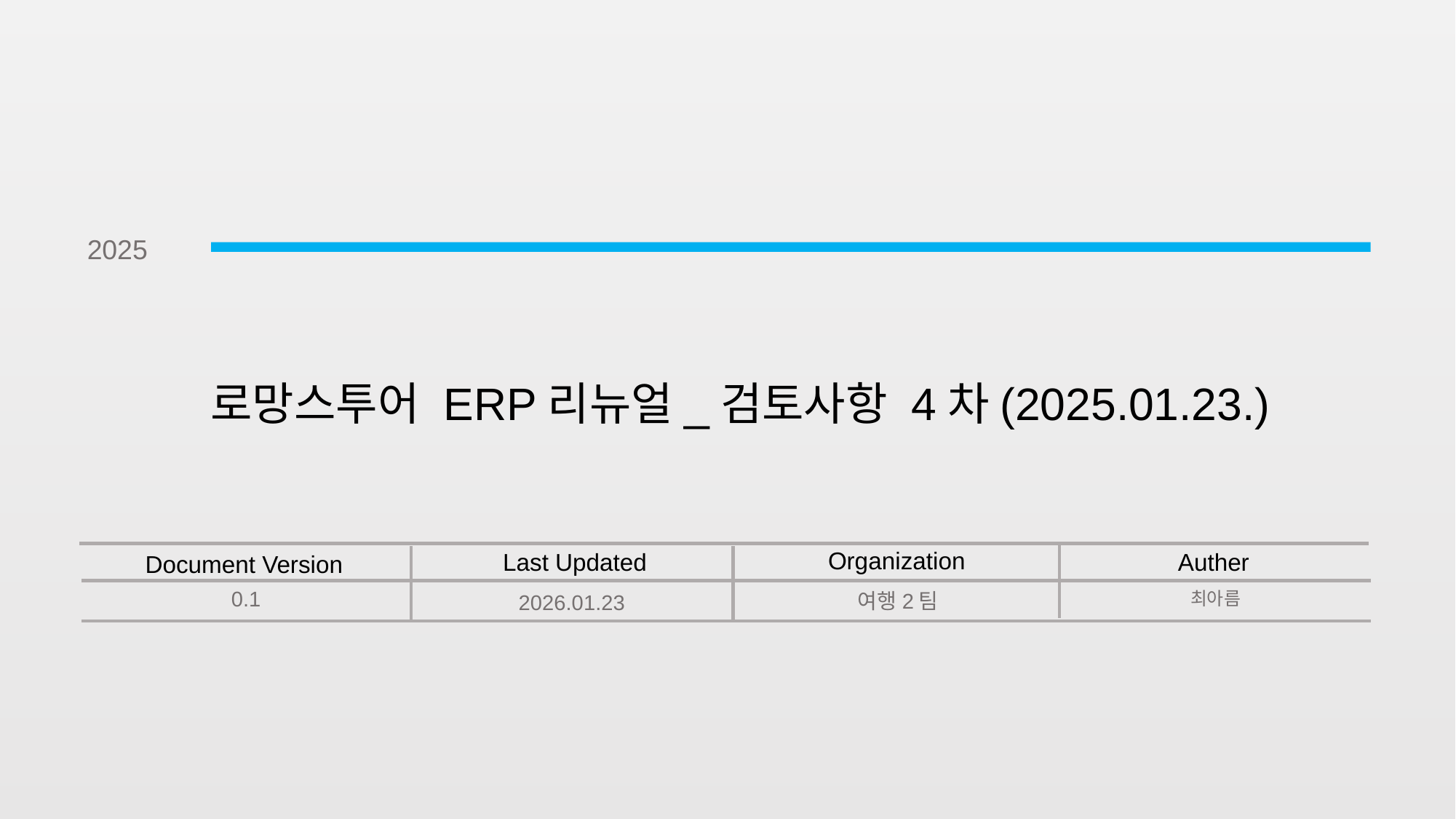

2025

로망스투어 ERP리뉴얼_검토사항 4차(2025.01.23.)
Organization
Auther
Last Updated
Document Version
0.1
최아름
여행2팀
2026.01.23
1